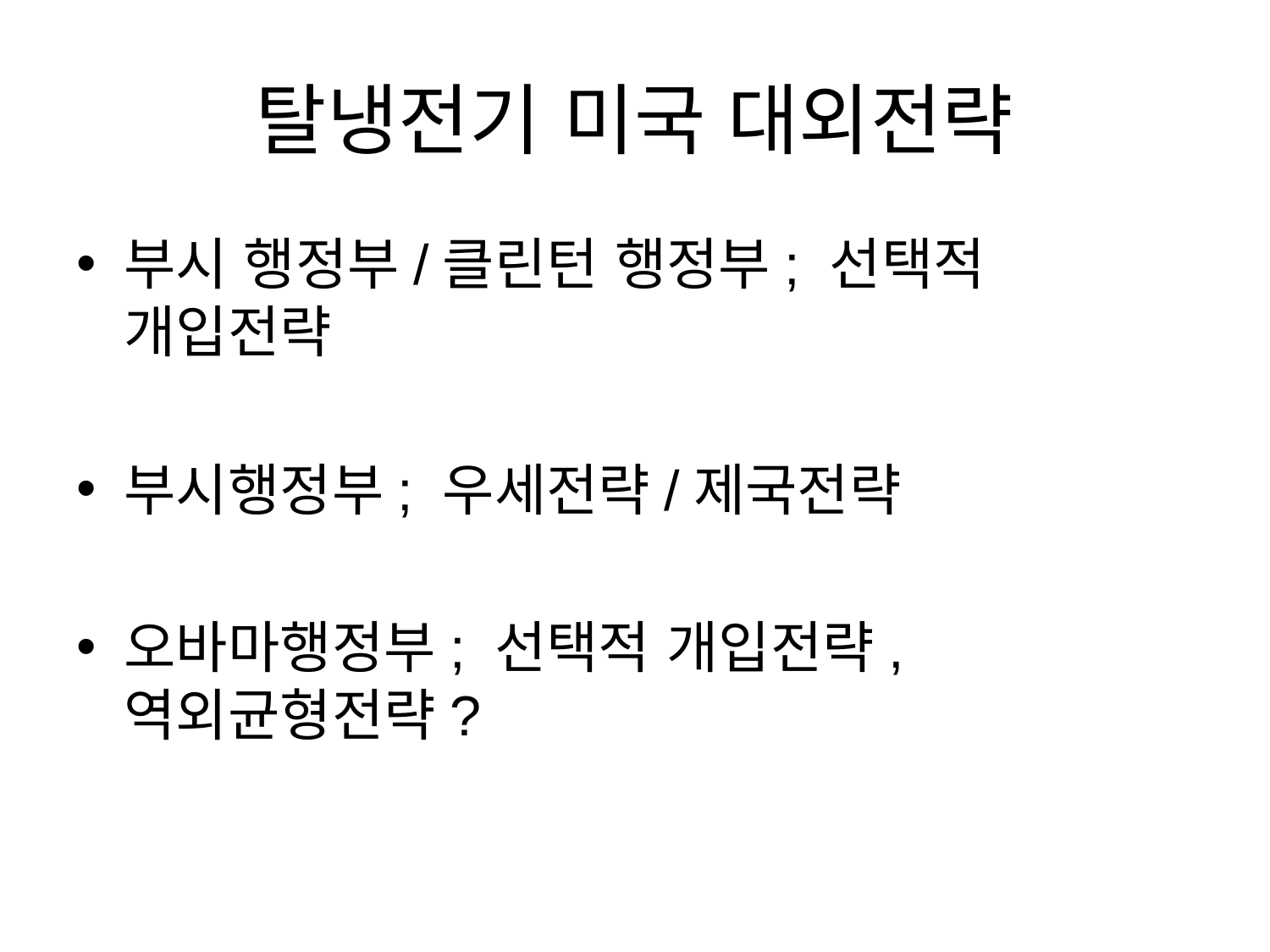

# 탈냉전기 미국 대외전략
부시 행정부/클린턴 행정부; 선택적 개입전략

부시행정부; 우세전략/제국전략

오바마행정부; 선택적 개입전략, 역외균형전략?